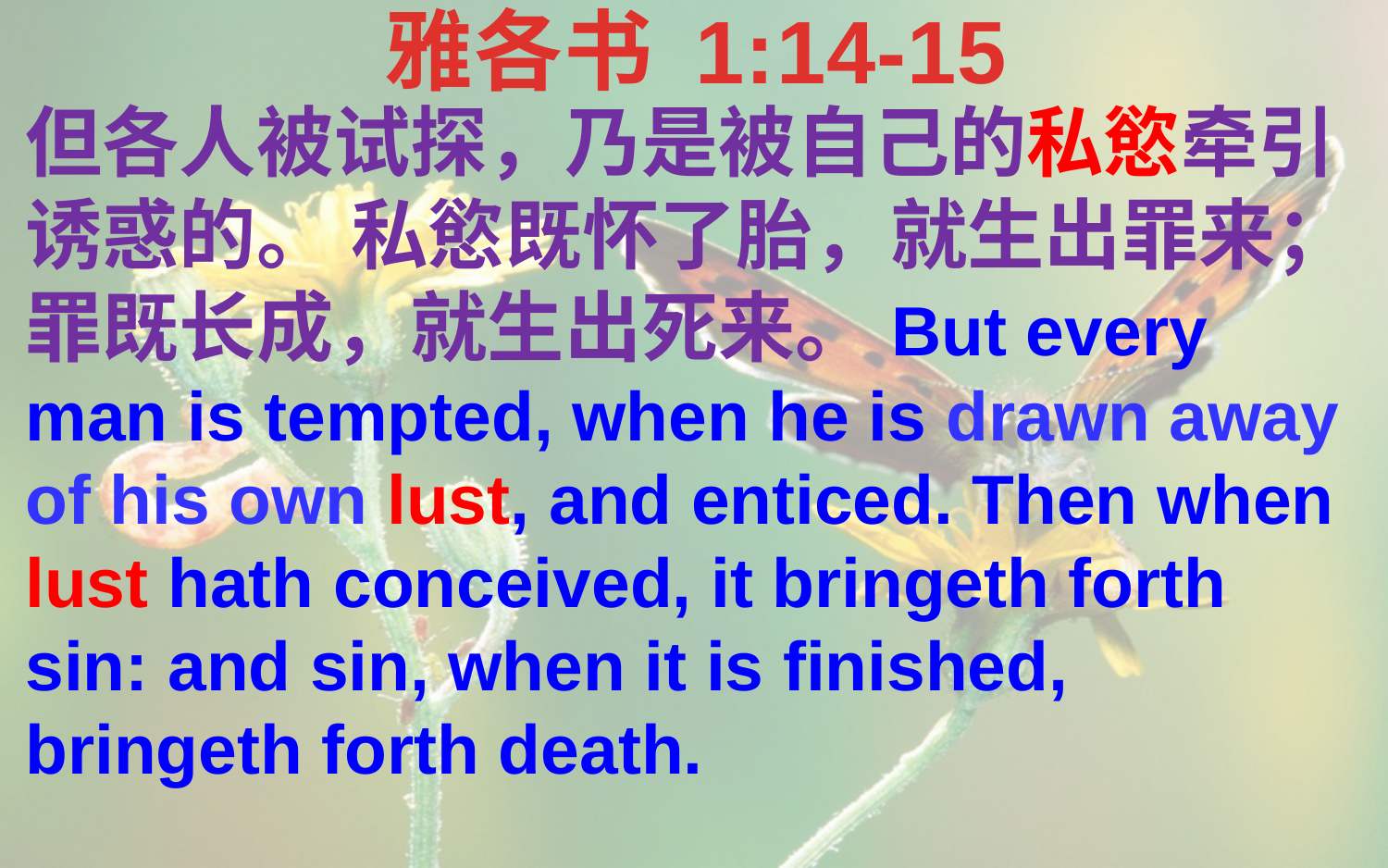

雅各书 1:14-15
但各人被试探，乃是被自己的私慾牵引诱惑的。 私慾既怀了胎，就生出罪来；罪既长成，就生出死来。But every man is tempted, when he is drawn away of his own lust, and enticed. Then when lust hath conceived, it bringeth forth sin: and sin, when it is finished, bringeth forth death.